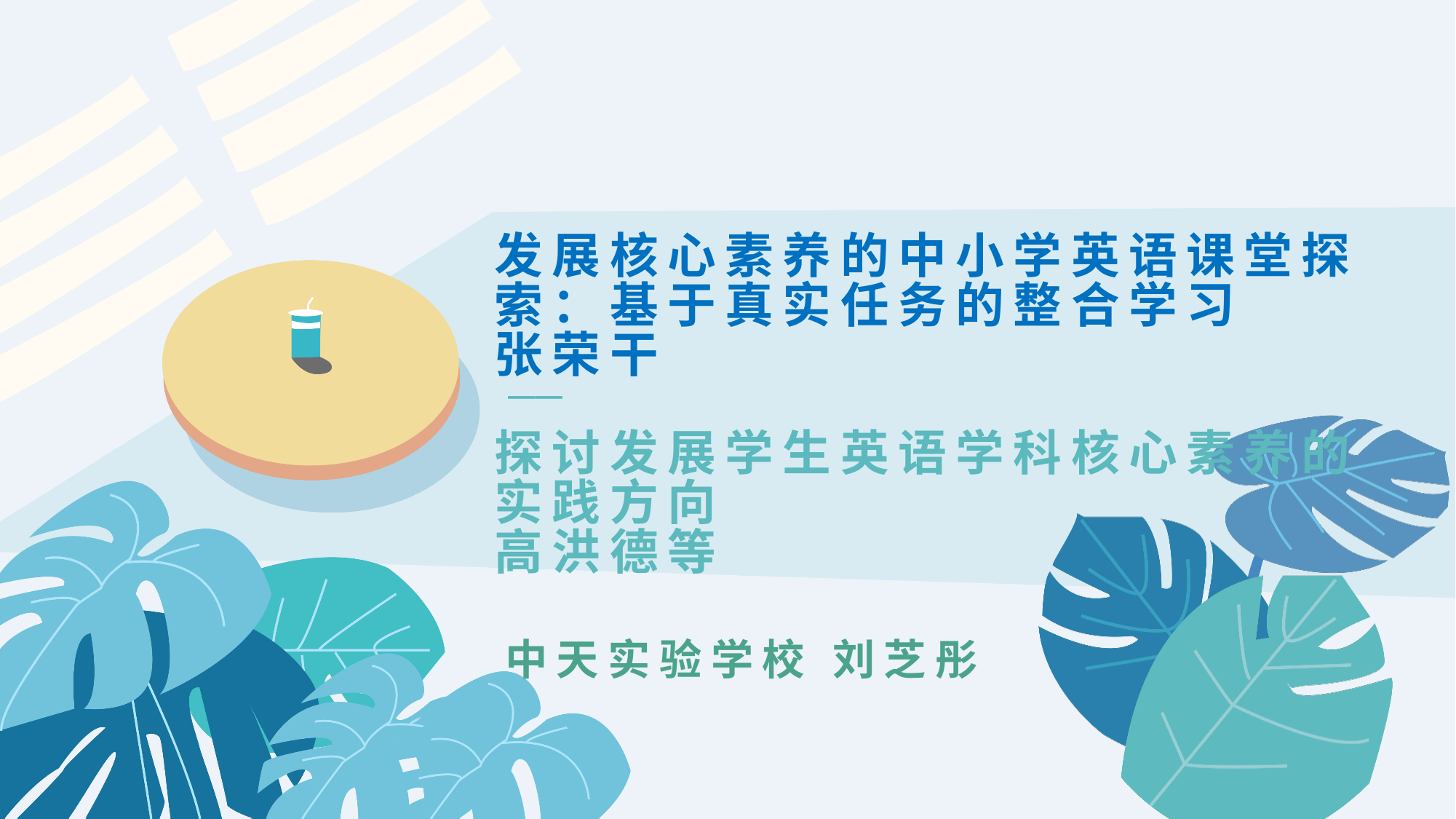

# 发展核心素养的中小学英语课堂探索：基于真实任务的整合学习 张荣干 探讨发展学生英语学科核心素养的实践方向 高洪德等
中天实验学校 刘芝彤